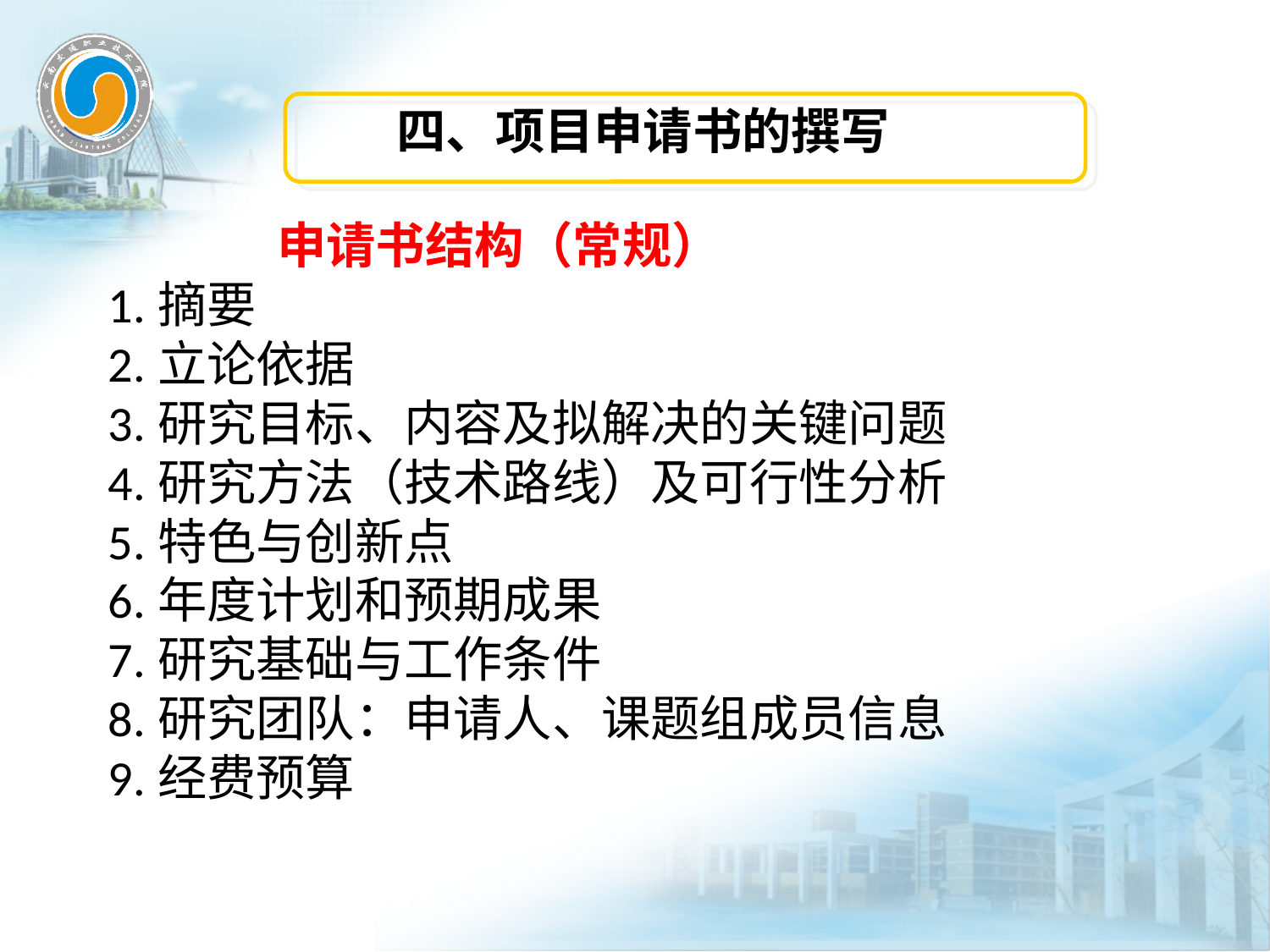

四、项目申请书的撰写

              申请书结构（常规）
1.摘要
2.立论依据
3.研究目标、内容及拟解决的关键问题
4.研究方法（技术路线）及可行性分析
5.特色与创新点
6.年度计划和预期成果
7.研究基础与工作条件
8.研究团队：申请人、课题组成员信息
9.经费预算